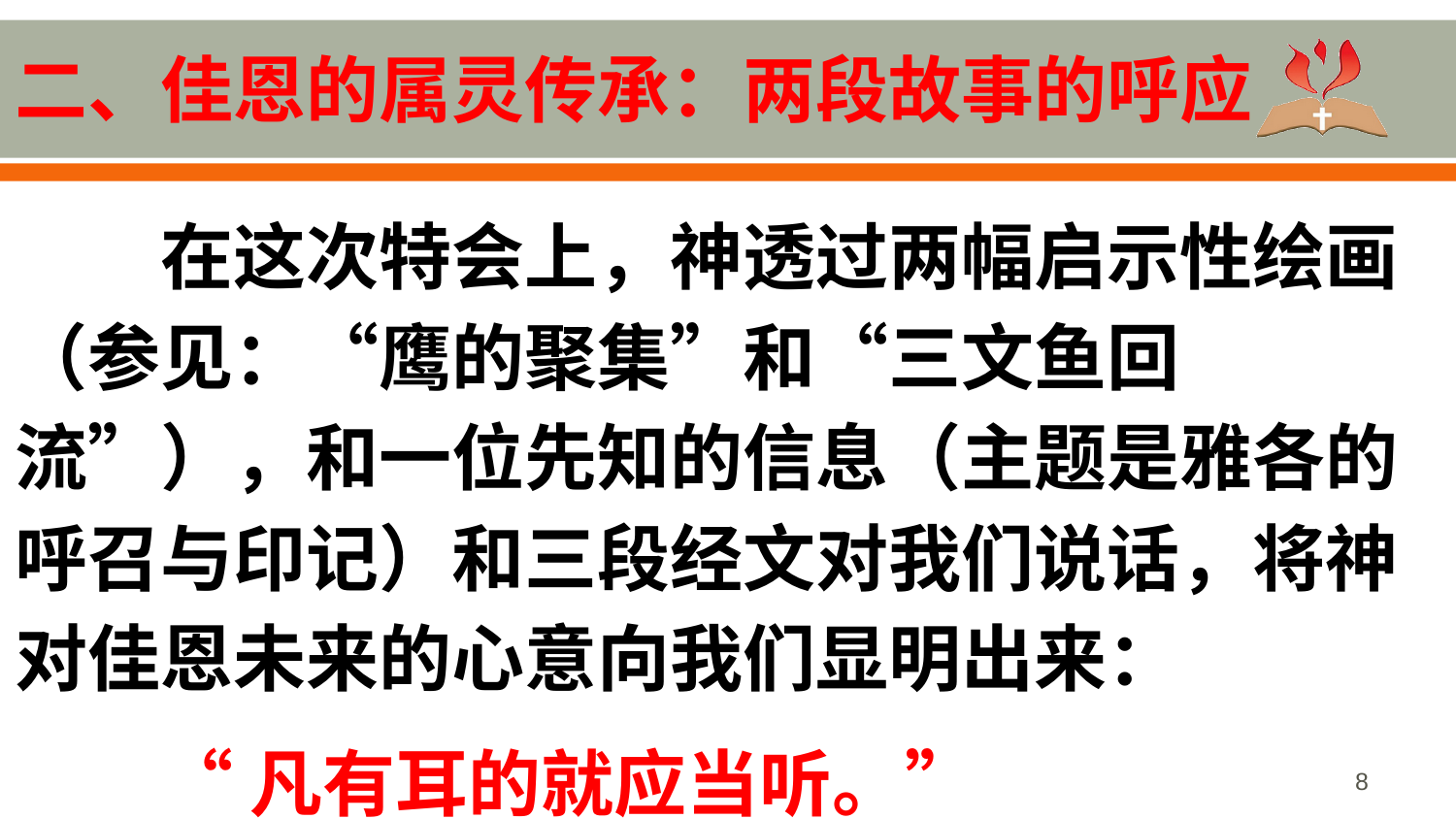

# 二、佳恩的属灵传承：两段故事的呼应
在这次特会上，神透过两幅启示性绘画（参见：“鹰的聚集”和“三文鱼回流”），和一位先知的信息（主题是雅各的呼召与印记）和三段经文对我们说话，将神对佳恩未来的心意向我们显明出来：
“凡有耳的就应当听。”

8